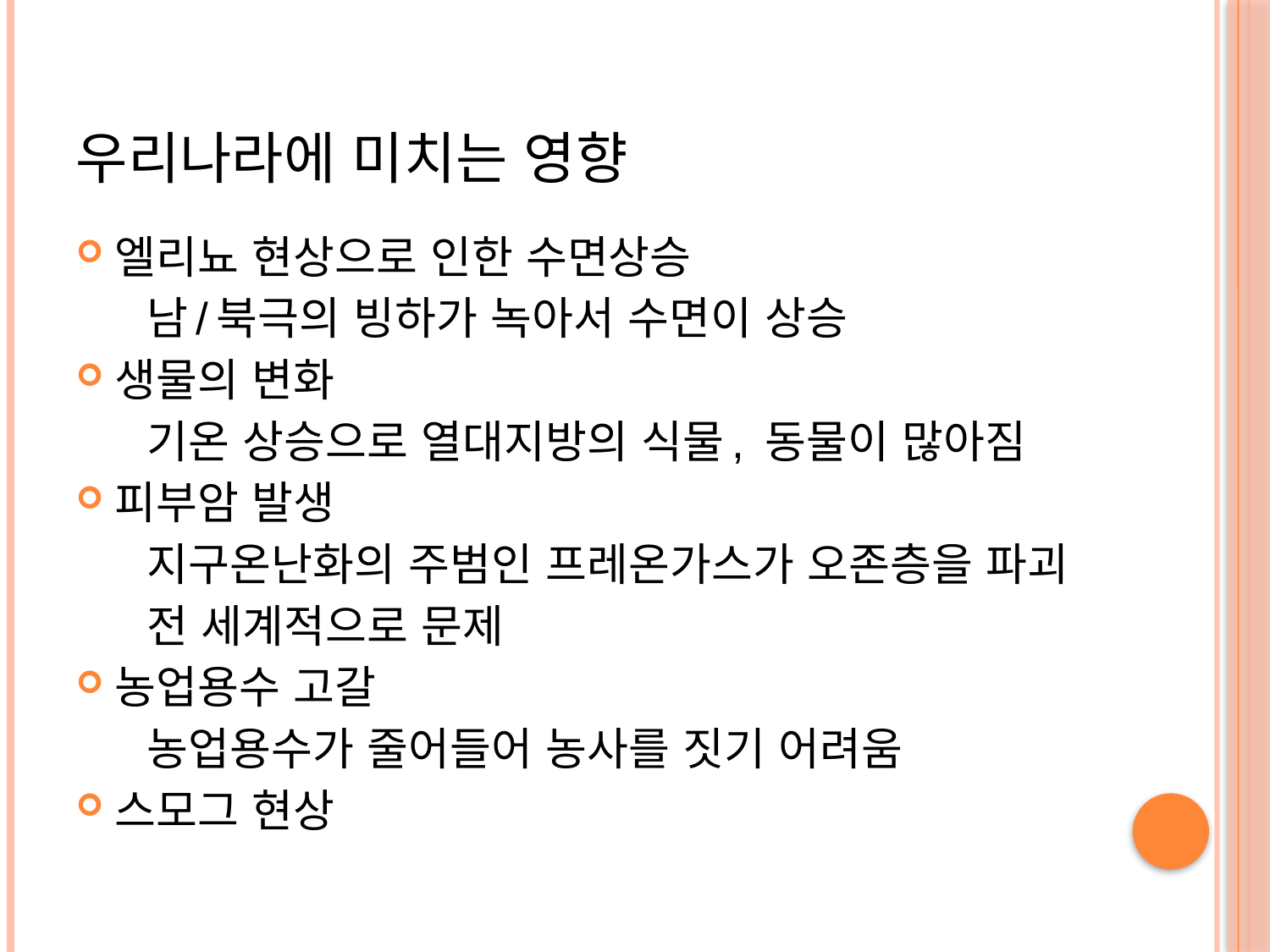

# 우리나라에 미치는 영향
엘리뇨 현상으로 인한 수면상승
     남/북극의 빙하가 녹아서 수면이 상승
생물의 변화
     기온 상승으로 열대지방의 식물, 동물이 많아짐
피부암 발생
     지구온난화의 주범인 프레온가스가 오존층을 파괴
     전 세계적으로 문제
농업용수 고갈
     농업용수가 줄어들어 농사를 짓기 어려움
스모그 현상